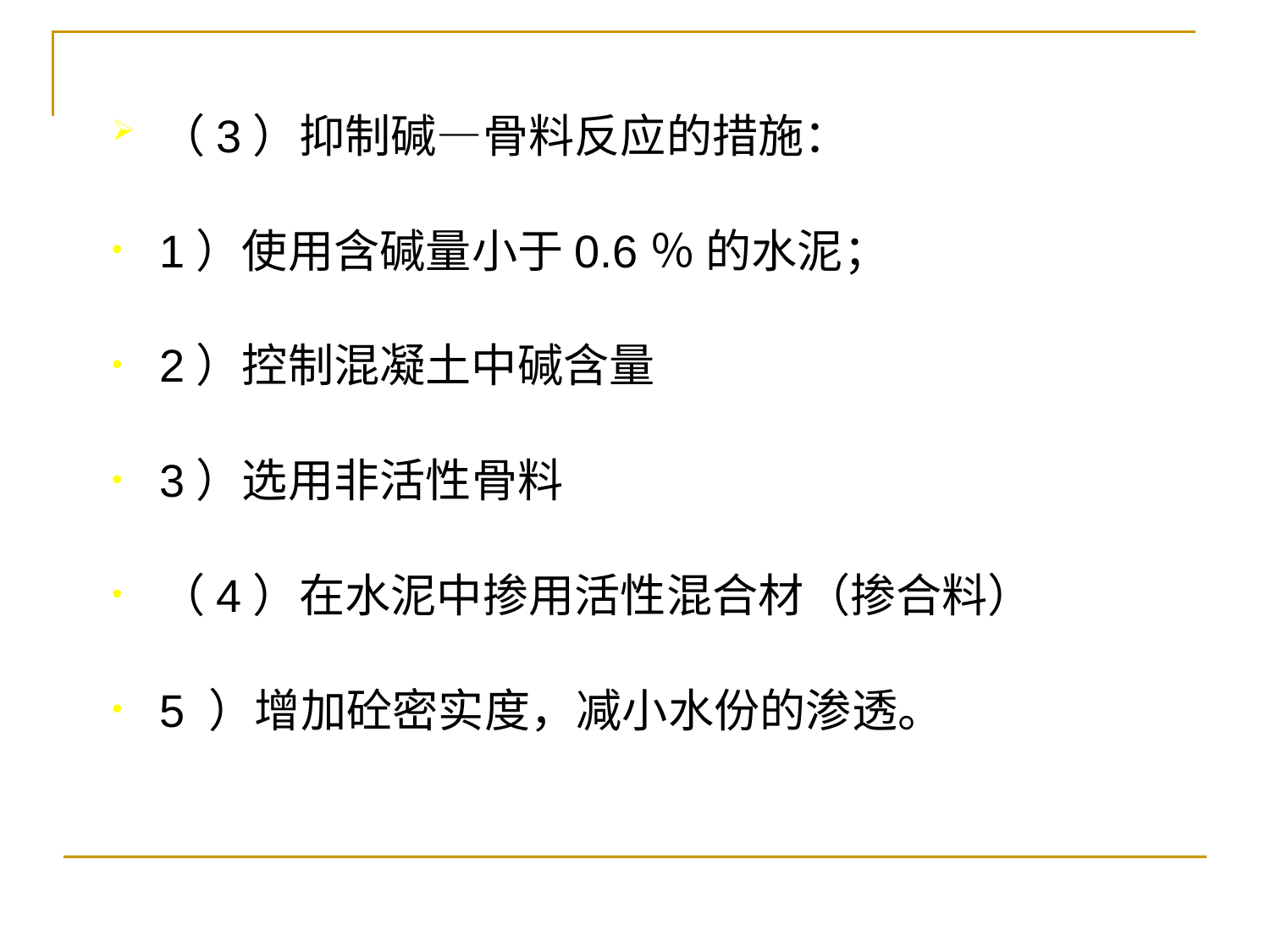

# （3）抑制碱—骨料反应的措施：
1）使用含碱量小于0.6％ 的水泥；
2）控制混凝土中碱含量
3）选用非活性骨料
（4）在水泥中掺用活性混合材（掺合料）
5 ）增加砼密实度，减小水份的渗透。